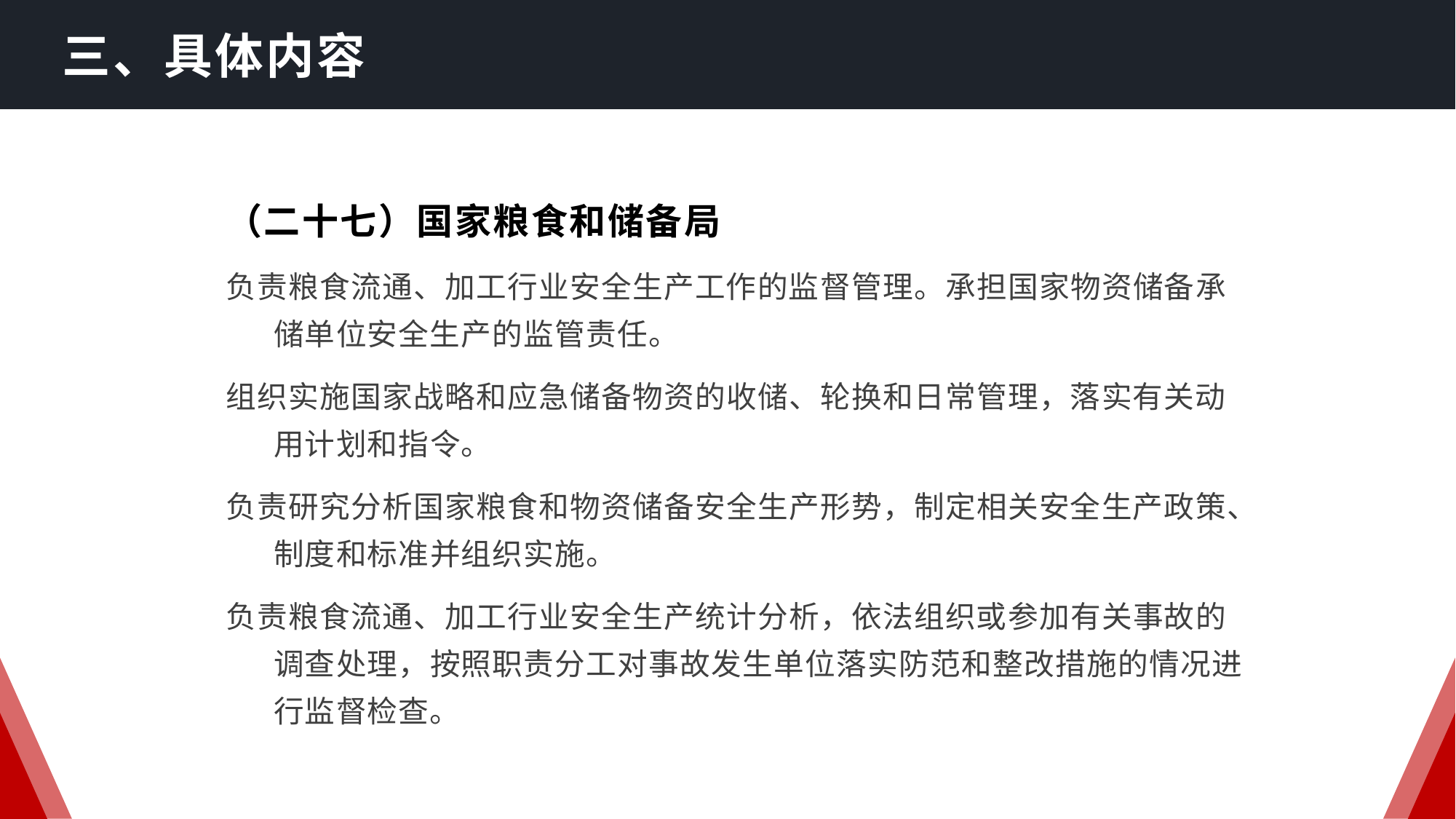

三、具体内容
（二十七）国家粮食和储备局
负责粮食流通、加工行业安全生产工作的监督管理。承担国家物资储备承储单位安全生产的监管责任。
组织实施国家战略和应急储备物资的收储、轮换和日常管理，落实有关动用计划和指令。
负责研究分析国家粮食和物资储备安全生产形势，制定相关安全生产政策、制度和标准并组织实施。
负责粮食流通、加工行业安全生产统计分析，依法组织或参加有关事故的调查处理，按照职责分工对事故发生单位落实防范和整改措施的情况进行监督检查。